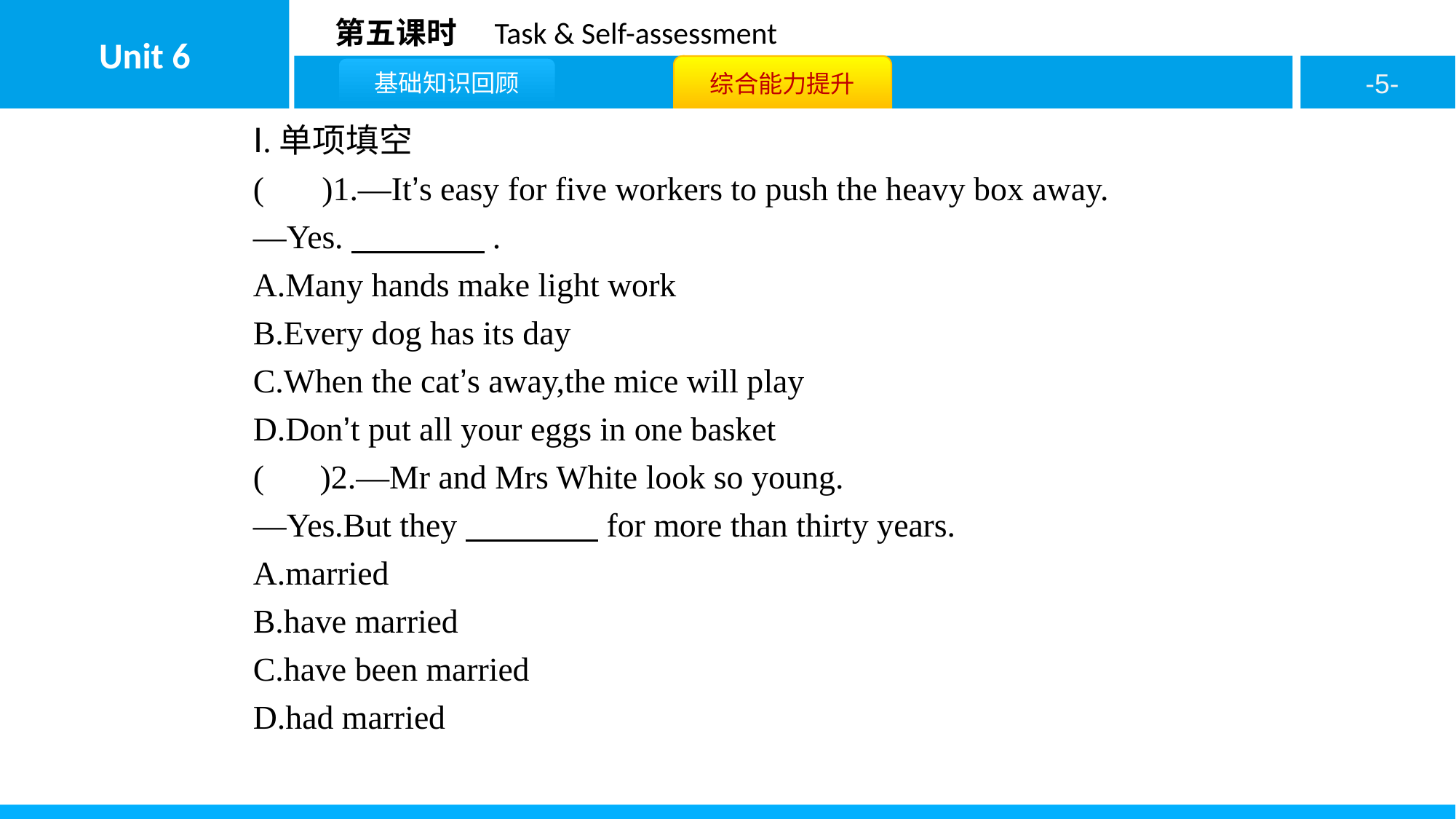

Ⅰ.单项填空
(  A  )1.—It’s easy for five workers to push the heavy box away.
—Yes.　　　　.
A.Many hands make light work
B.Every dog has its day
C.When the cat’s away,the mice will play
D.Don’t put all your eggs in one basket
(  C  )2.—Mr and Mrs White look so young.
—Yes.But they　　　　for more than thirty years.
A.married
B.have married
C.have been married
D.had married